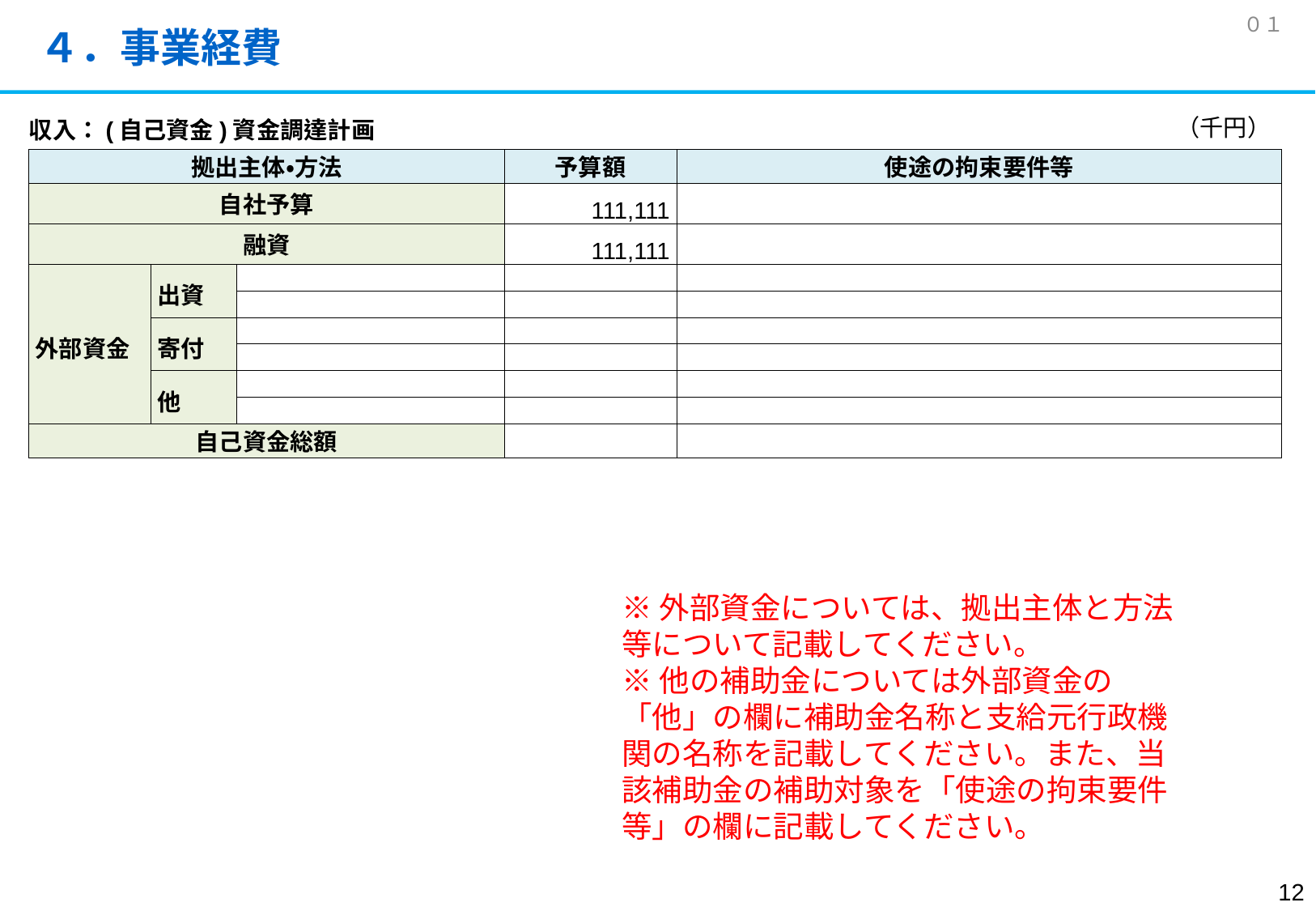

０１
# ４．事業経費
（千円）
収入：(自己資金)資金調達計画
| 拠出主体・方法 |  |  | 予算額 | 使途の拘束要件等 |
| --- | --- | --- | --- | --- |
| 自社予算 |  |  | 111,111 |  |
| 融資 |  |  | 111,111 |  |
| 外部資金 | 出資 |  |  |  |
|  |  |  |  |  |
|  | 寄付 |  |  |  |
|  |  |  |  |  |
|  | 他 |  |  |  |
|  |  |  |  |  |
| 自己資金総額 |  |  |  |  |
※外部資金については、拠出主体と方法等について記載してください。
※他の補助金については外部資金の「他」の欄に補助金名称と支給元行政機関の名称を記載してください。また、当該補助金の補助対象を「使途の拘束要件等」の欄に記載してください。
12